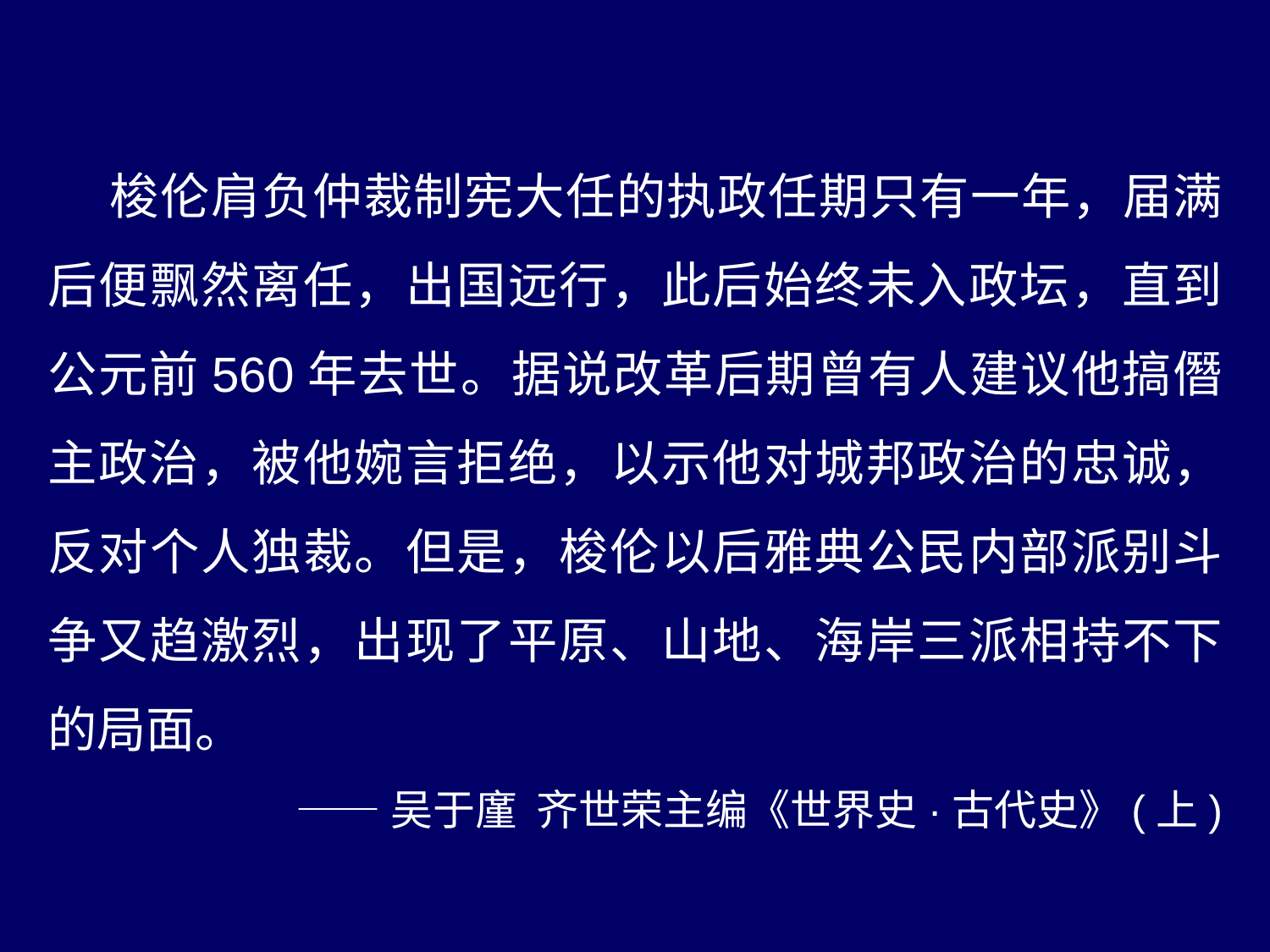

梭伦肩负仲裁制宪大任的执政任期只有一年，届满后便飘然离任，出国远行，此后始终未入政坛，直到公元前560年去世。据说改革后期曾有人建议他搞僭主政治，被他婉言拒绝，以示他对城邦政治的忠诚，反对个人独裁。但是，梭伦以后雅典公民内部派别斗争又趋激烈，出现了平原、山地、海岸三派相持不下的局面。
——吴于廑  齐世荣主编《世界史·古代史》(上)